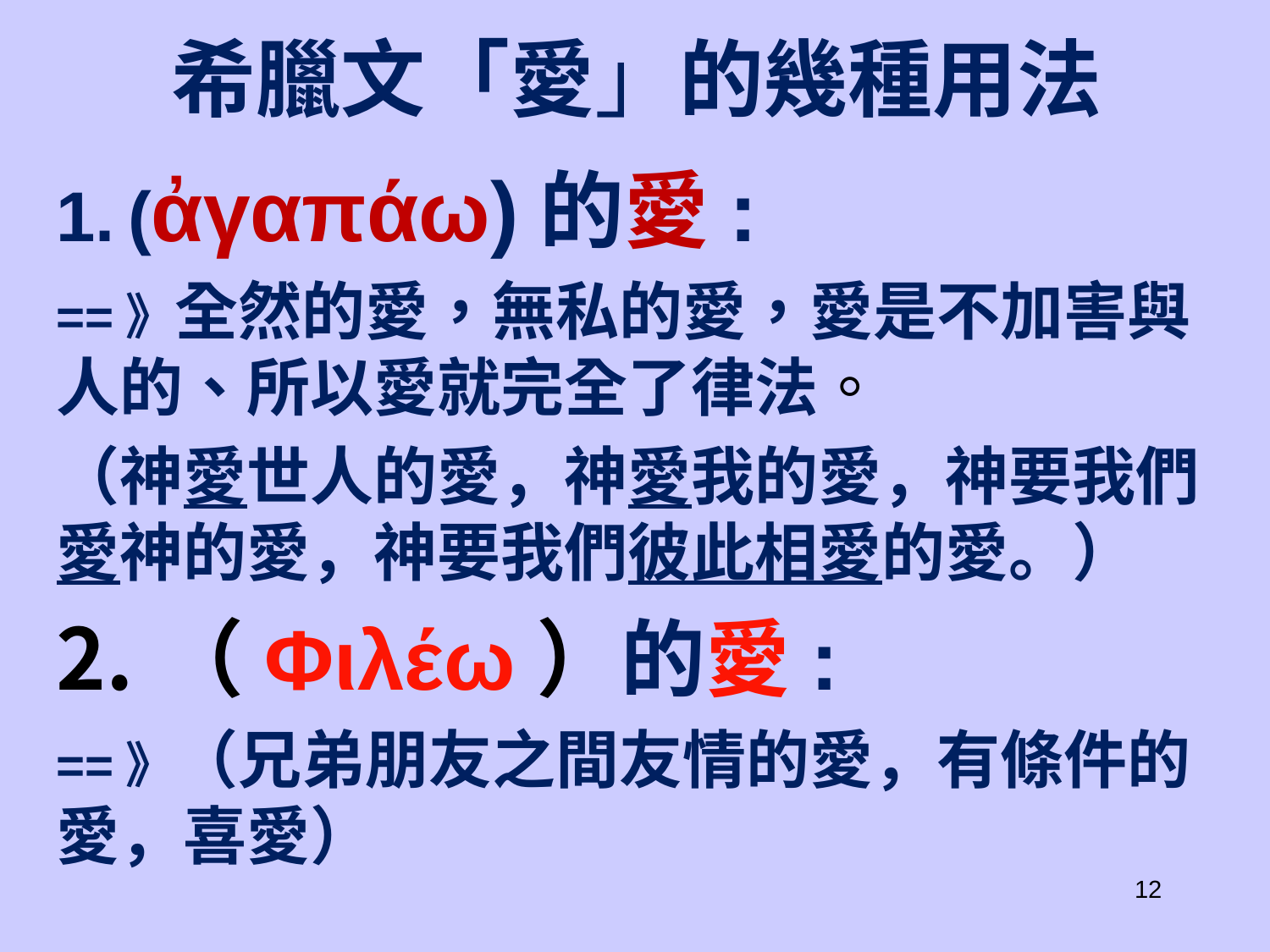

希臘文「愛」的幾種用法

(ἀγαπάω)的愛:
==》全然的愛，無私的愛，愛是不加害與人的、所以愛就完全了律法。
（神愛世人的愛，神愛我的愛，神要我們愛神的愛，神要我們彼此相愛的愛。）
（Φιλέω）的愛:
==》（兄弟朋友之間友情的愛，有條件的愛，喜愛）

12